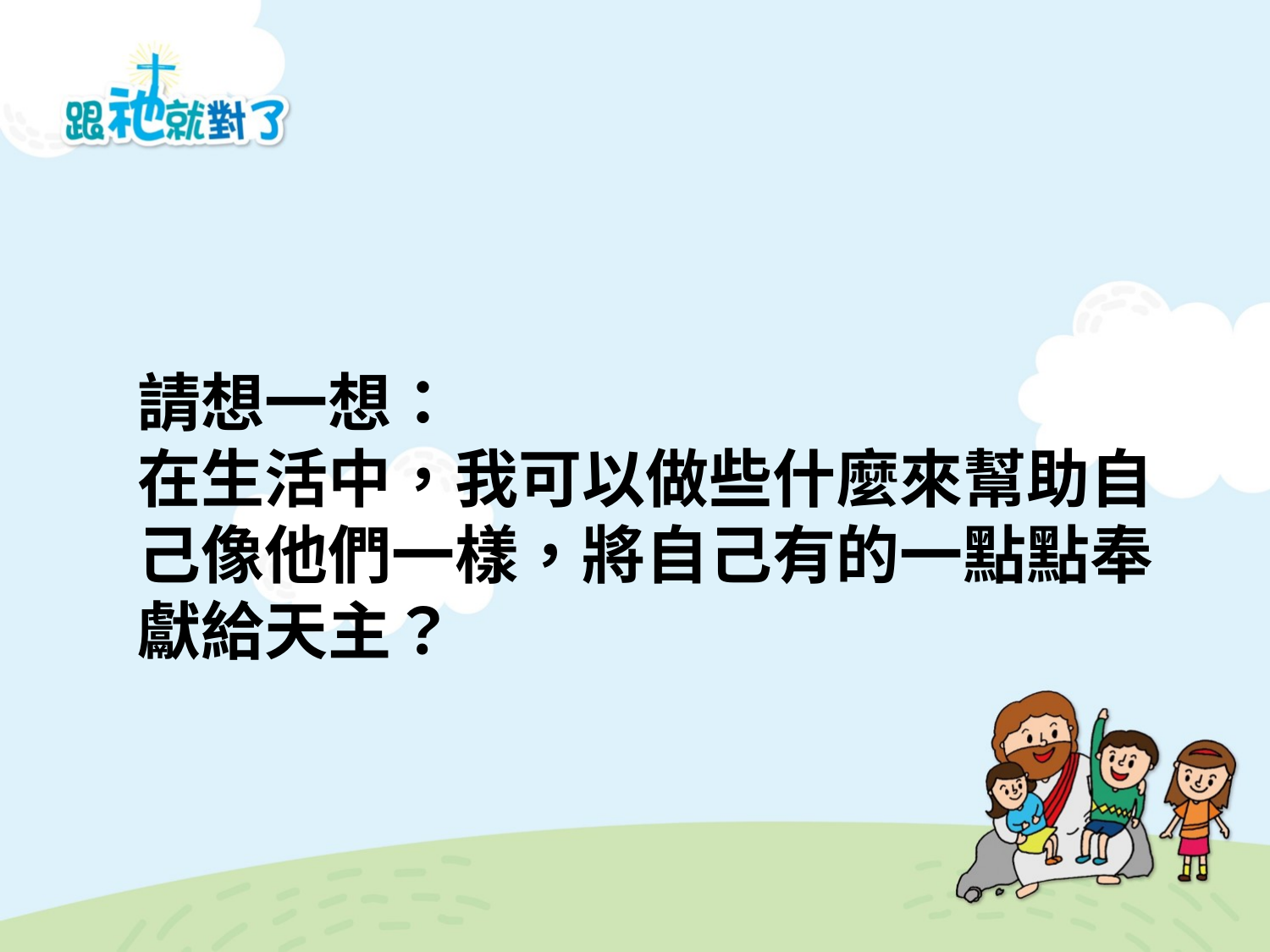

請想一想：
在生活中，我可以做些什麼來幫助自己像他們一樣，將自己有的一點點奉獻給天主？